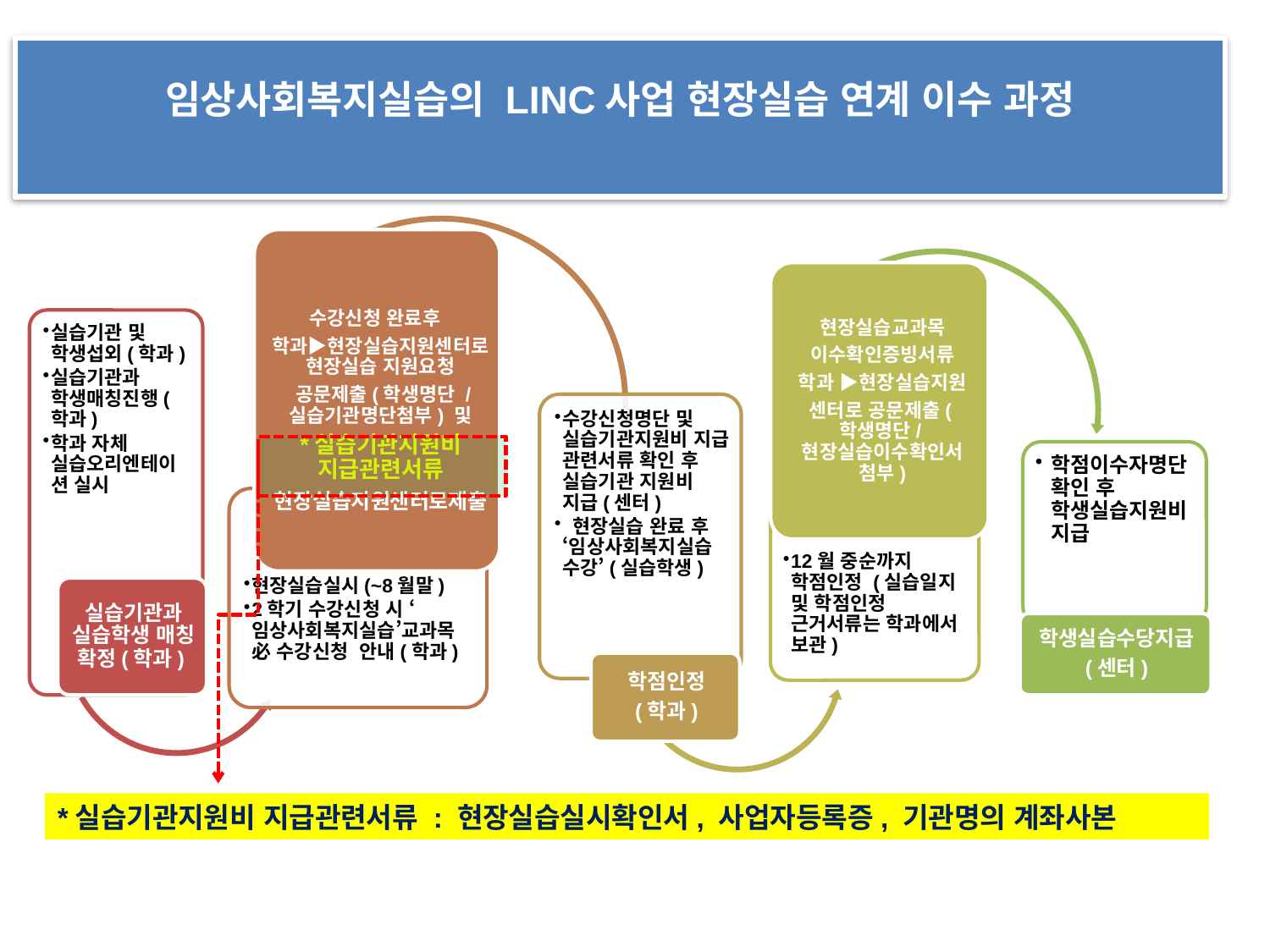

# 임상사회복지실습의 LINC사업 현장실습 연계 이수 과정
실습기관 및 학생섭외(학과)
실습기관과 학생매칭진행(학과)
학과 자체 실습오리엔테이션 실시
실습기관과 실습학생 매칭 확정(학과)

현장실습실시(~8월말)
2학기 수강신청 시 ‘임상사회복지실습’교과목  必 수강신청  안내(학과)

수강신청 완료후
학과▶현장실습지원센터로 현장실습 지원요청
 공문제출(학생명단 /실습기관명단첨부) 및
*실습기관지원비 지급관련서류
현장실습지원센터로제출
수강신청명단 및 실습기관지원비 지급 관련서류 확인 후 실습기관 지원비 지급(센터)
 현장실습 완료 후 ‘임상사회복지실습 수강’(실습학생)
학점인정
(학과)
12월 중순까지 학점인정 (실습일지 및 학점인정 근거서류는 학과에서 보관)
현장실습교과목
이수확인증빙서류
학과 ▶현장실습지원
센터로 공문제출(학생명단/현장실습이수확인서 첨부)
학점이수자명단 확인 후 학생실습지원비 지급
학생실습수당지급
(센터)

*실습기관지원비 지급관련서류 : 현장실습실시확인서, 사업자등록증, 기관명의 계좌사본